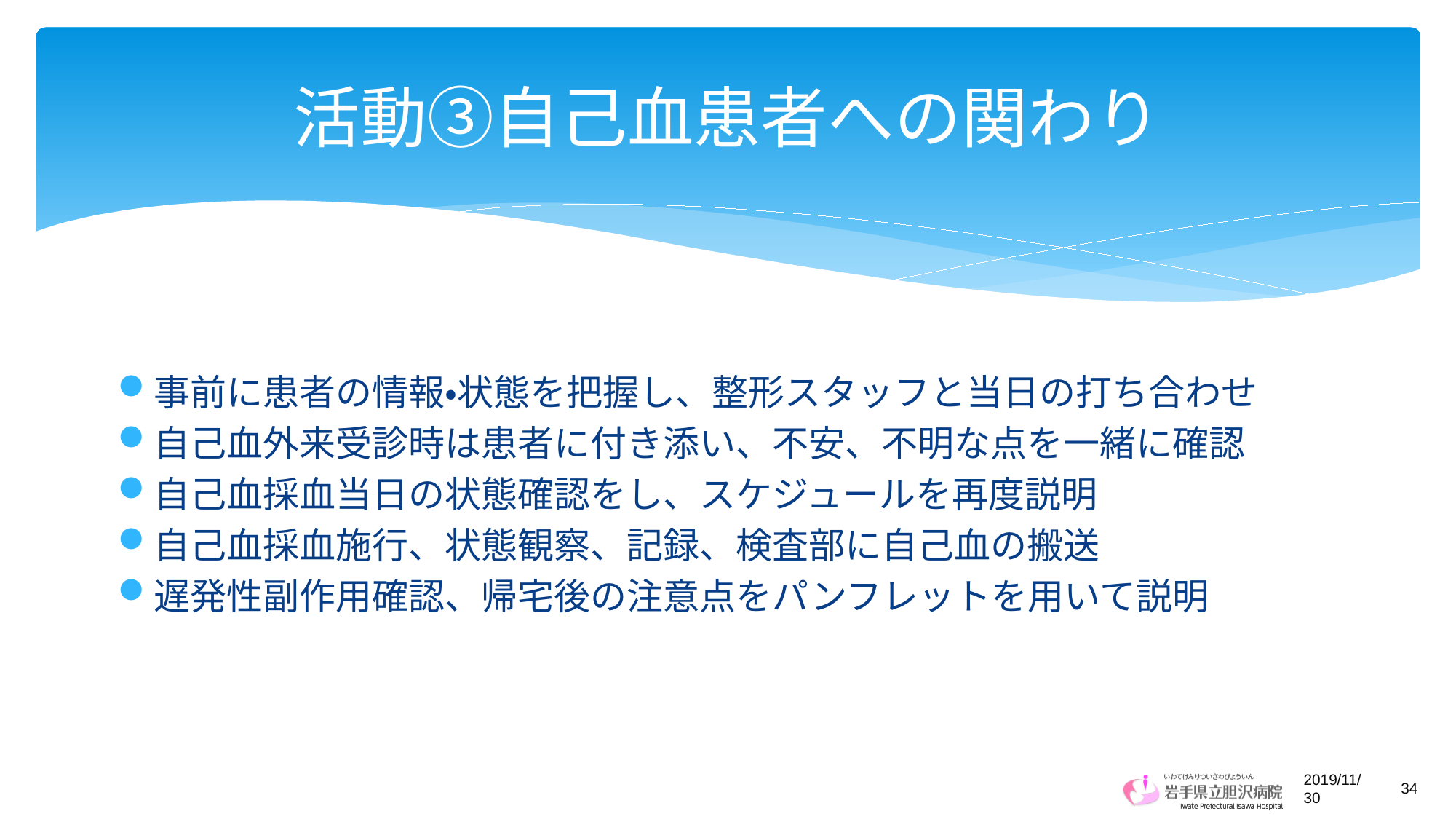

# 活動③自己血患者への関わり
事前に患者の情報・状態を把握し、整形スタッフと当日の打ち合わせ
自己血外来受診時は患者に付き添い、不安、不明な点を一緒に確認
自己血採血当日の状態確認をし、スケジュールを再度説明
自己血採血施行、状態観察、記録、検査部に自己血の搬送
遅発性副作用確認、帰宅後の注意点をパンフレットを用いて説明